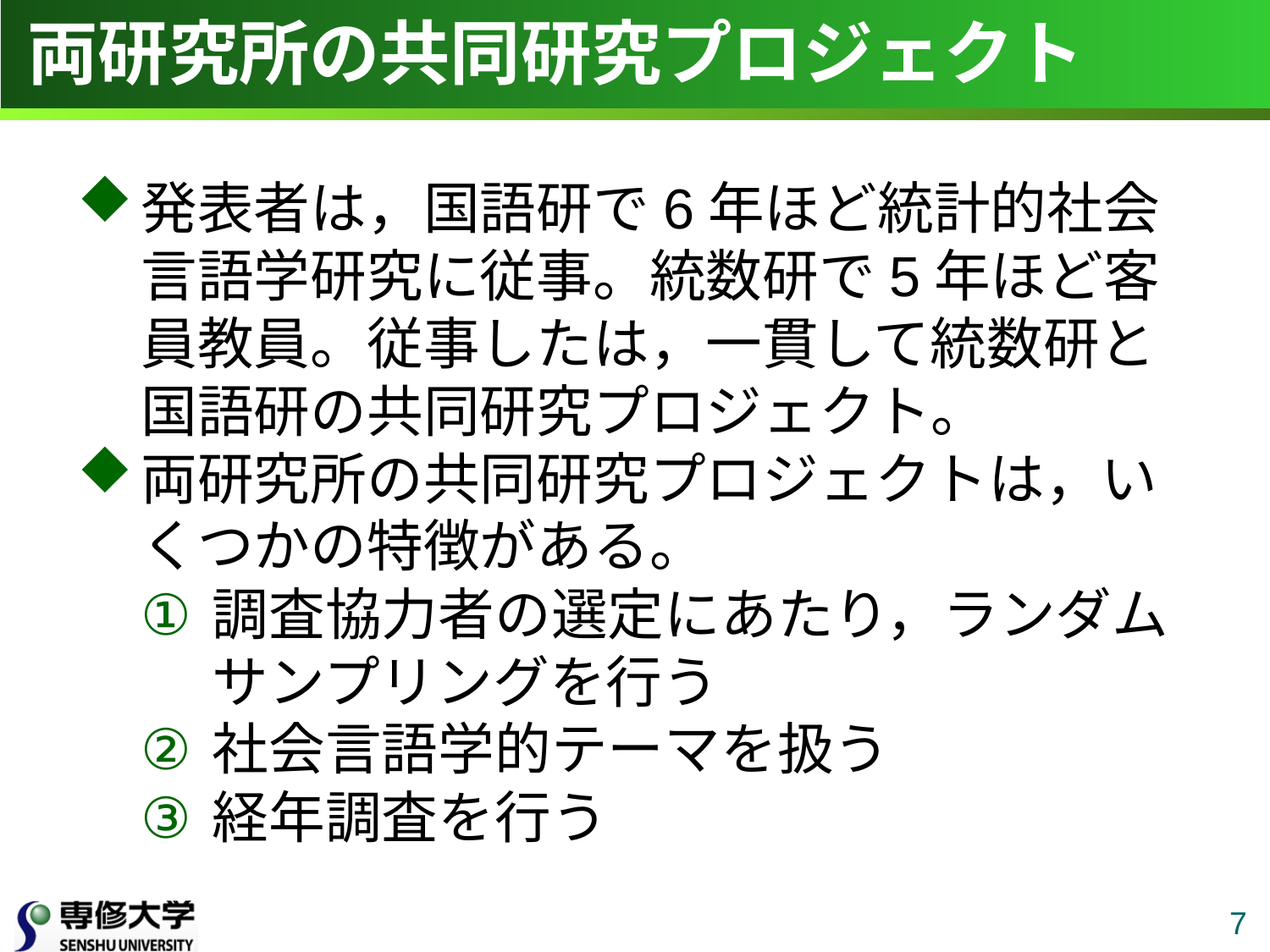

# 両研究所の共同研究プロジェクト
発表者は，国語研で6年ほど統計的社会言語学研究に従事。統数研で5年ほど客員教員。従事したは，一貫して統数研と国語研の共同研究プロジェクト。
両研究所の共同研究プロジェクトは，いくつかの特徴がある。
調査協力者の選定にあたり，ランダムサンプリングを行う
社会言語学的テーマを扱う
経年調査を行う
7